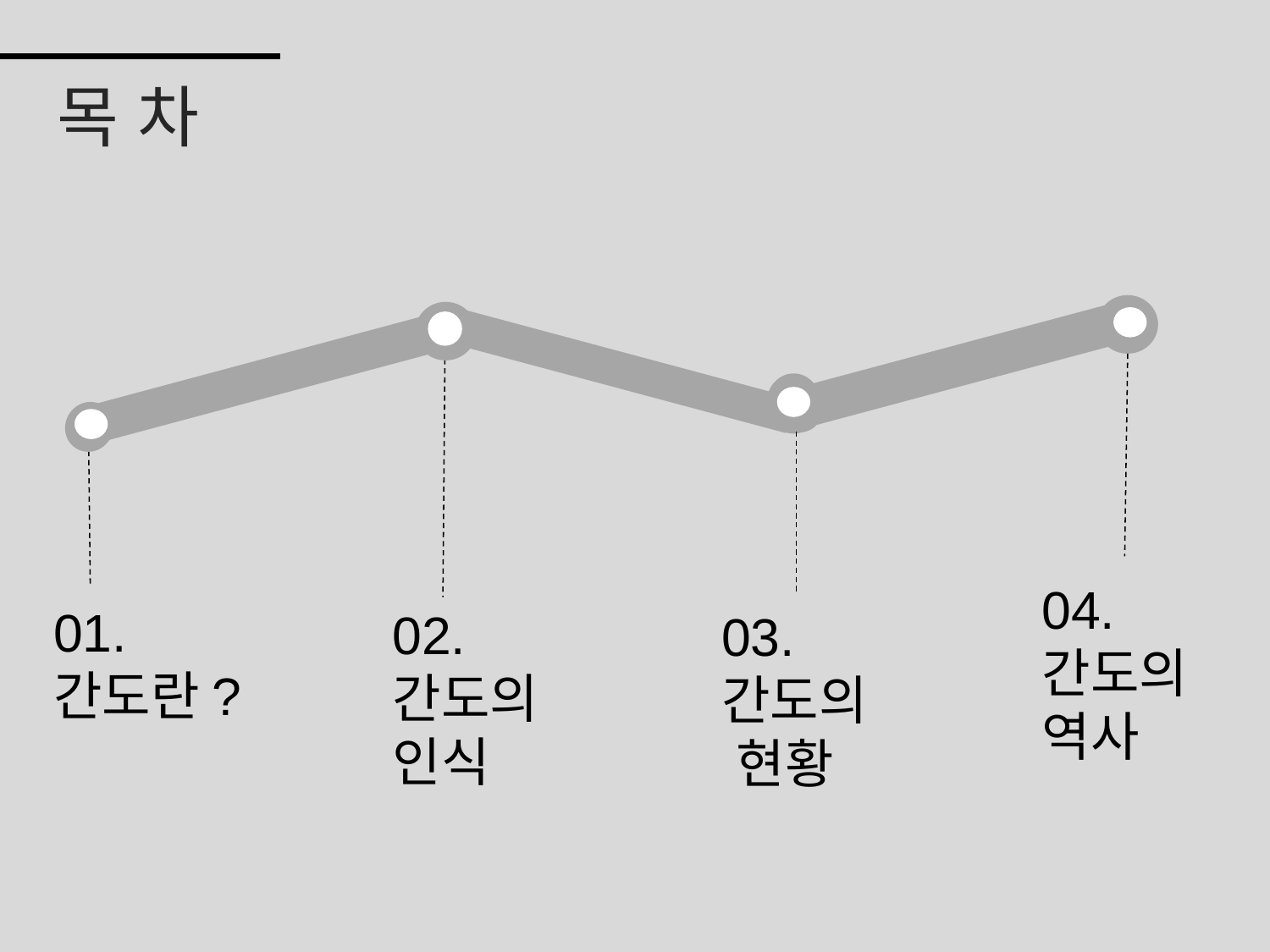

목 차

04.
간도의 역사
01.
간도란?
02.
간도의 인식
03.
간도의  현황